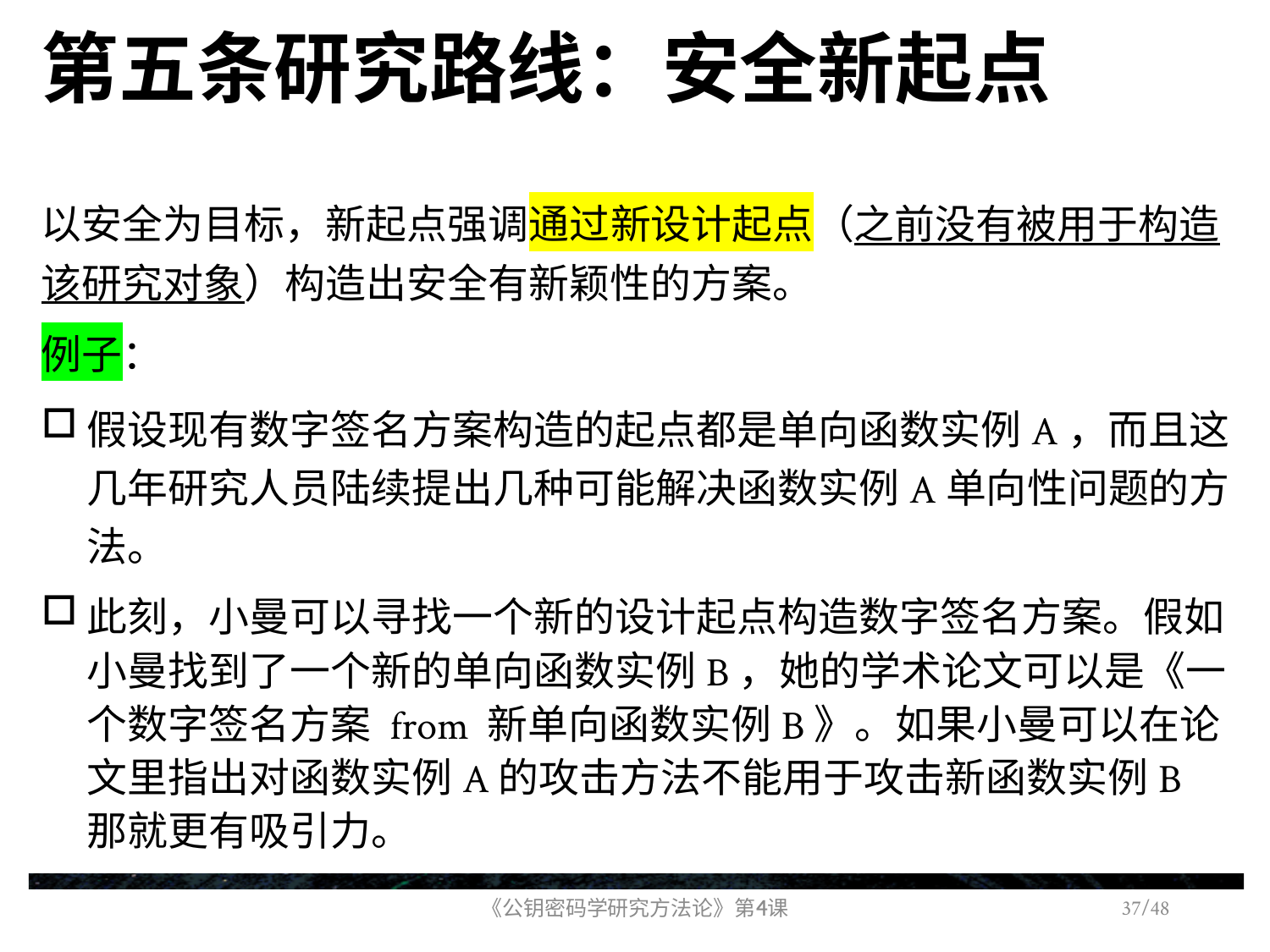

# 第五条研究路线：安全新起点
以安全为目标，新起点强调通过新设计起点（之前没有被用于构造该研究对象）构造出安全有新颖性的方案。
例子：
假设现有数字签名方案构造的起点都是单向函数实例A，而且这几年研究人员陆续提出几种可能解决函数实例A单向性问题的方法。
此刻，小曼可以寻找一个新的设计起点构造数字签名方案。假如小曼找到了一个新的单向函数实例B，她的学术论文可以是《一个数字签名方案 from 新单向函数实例B》。如果小曼可以在论文里指出对函数实例A的攻击方法不能用于攻击新函数实例B那就更有吸引力。
《公钥密码学研究方法论》第4课
37/48